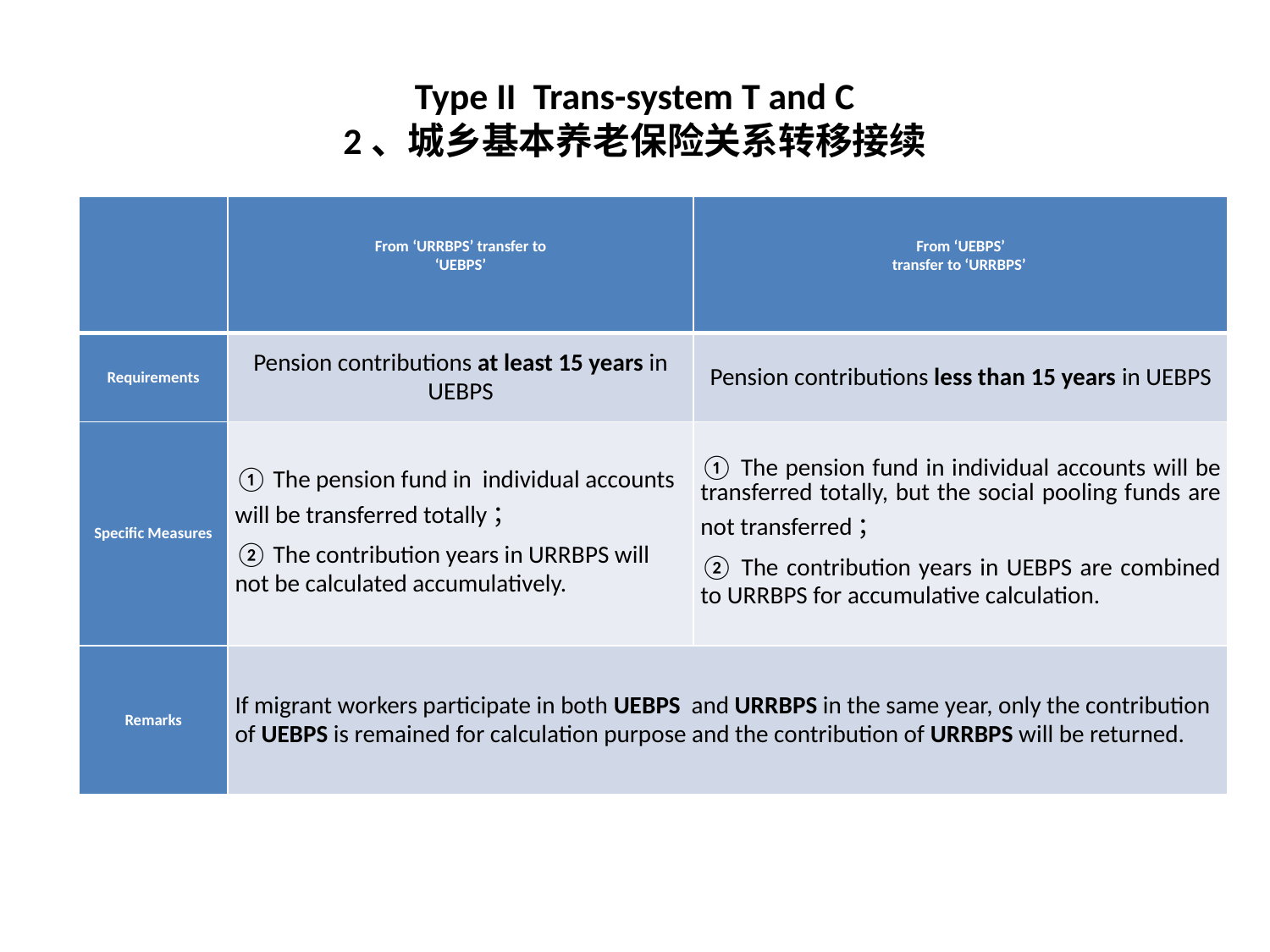

# Type II  Trans-system T and C 2、城乡基本养老保险关系转移接续
|  | From ‘URRBPS’ transfer to ‘UEBPS’ | From ‘UEBPS’ transfer to ‘URRBPS’ |
| --- | --- | --- |
| Requirements | Pension contributions at least 15 years in UEBPS | Pension contributions less than 15 years in UEBPS |
| Specific Measures | ① The pension fund in individual accounts will be transferred totally； ② The contribution years in URRBPS will not be calculated accumulatively. | ① The pension fund in individual accounts will be transferred totally, but the social pooling funds are not transferred； ② The contribution years in UEBPS are combined to URRBPS for accumulative calculation. |
| Remarks | If migrant workers participate in both UEBPS and URRBPS in the same year, only the contribution of UEBPS is remained for calculation purpose and the contribution of URRBPS will be returned. |  |